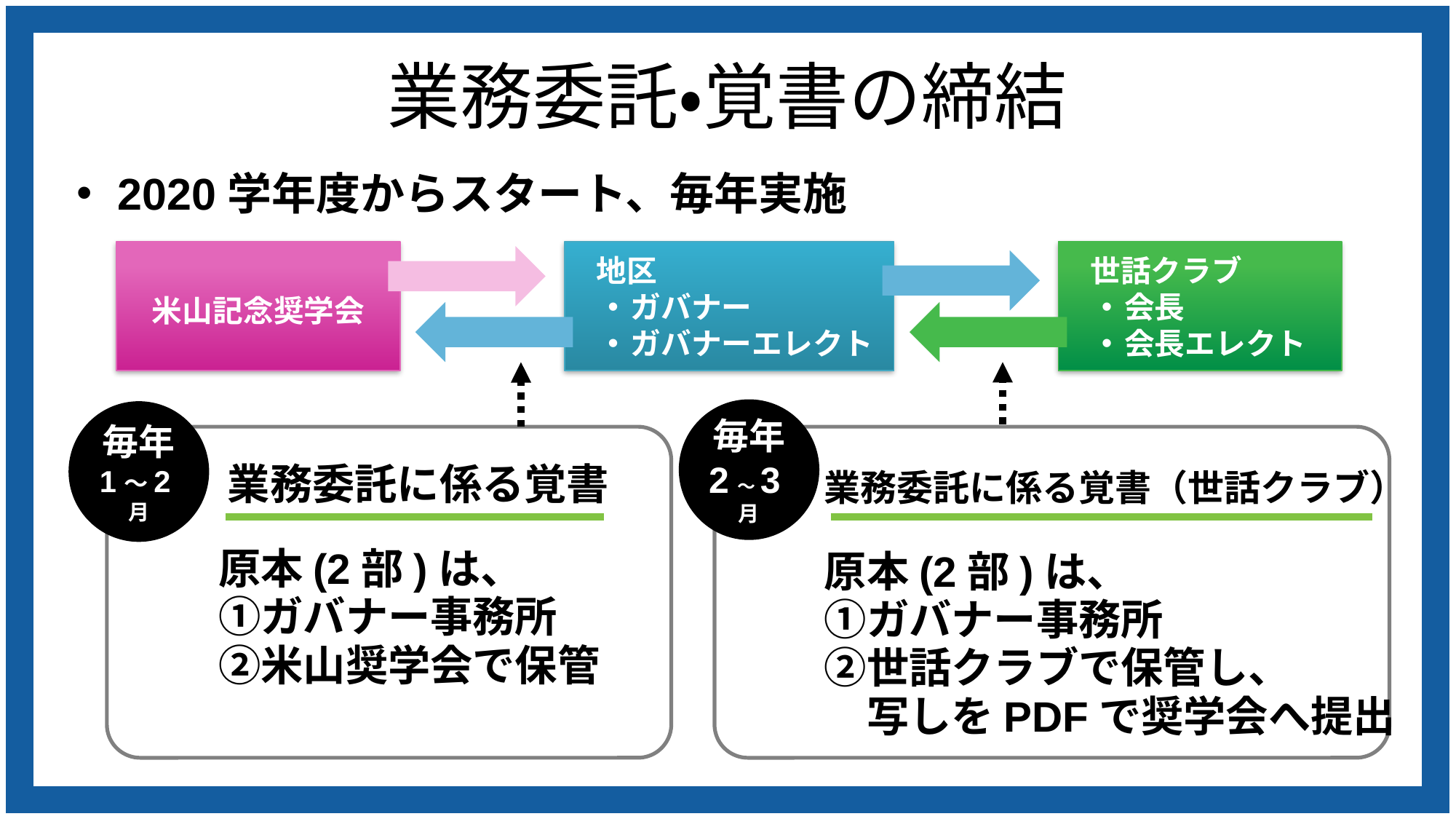

業務委託・覚書の締結

2020学年度からスタート、毎年実施

米山記念奨学会
地区
ガバナー
ガバナーエレクト
世話クラブ
会長
会長エレクト

毎年
2～3月

業務委託に係る覚書（世話クラブ）
原本(2部)は、
①ガバナー事務所
②世話クラブで保管し、
　写しをPDFで奨学会へ提出
毎年
1～2月

業務委託に係る覚書
原本(2部)は、
①ガバナー事務所
②米山奨学会で保管